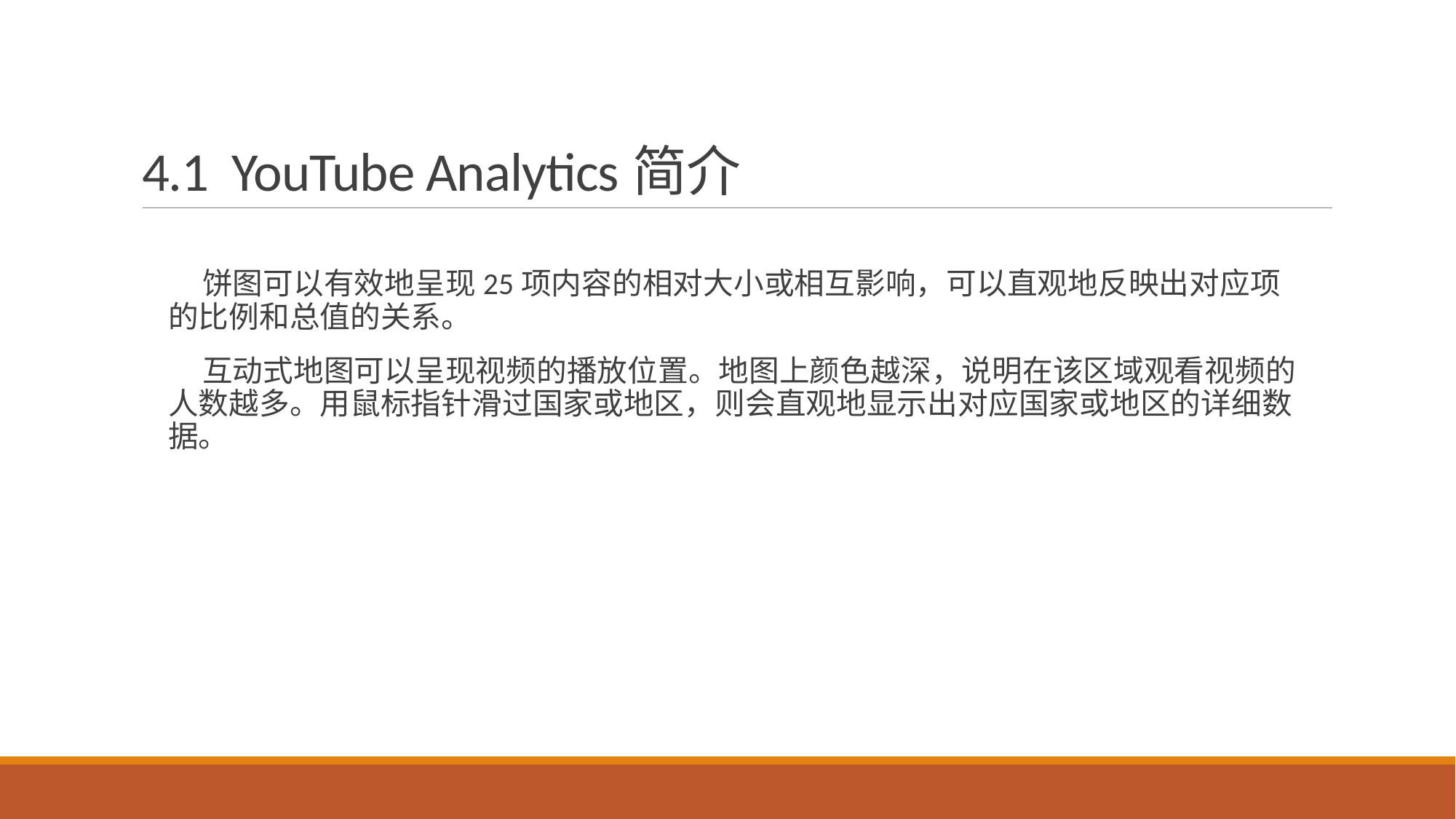

# 4.1  YouTube Analytics简介
    饼图可以有效地呈现25项内容的相对大小或相互影响，可以直观地反映出对应项的比例和总值的关系。
    互动式地图可以呈现视频的播放位置。地图上颜色越深，说明在该区域观看视频的人数越多。用鼠标指针滑过国家或地区，则会直观地显示出对应国家或地区的详细数据。